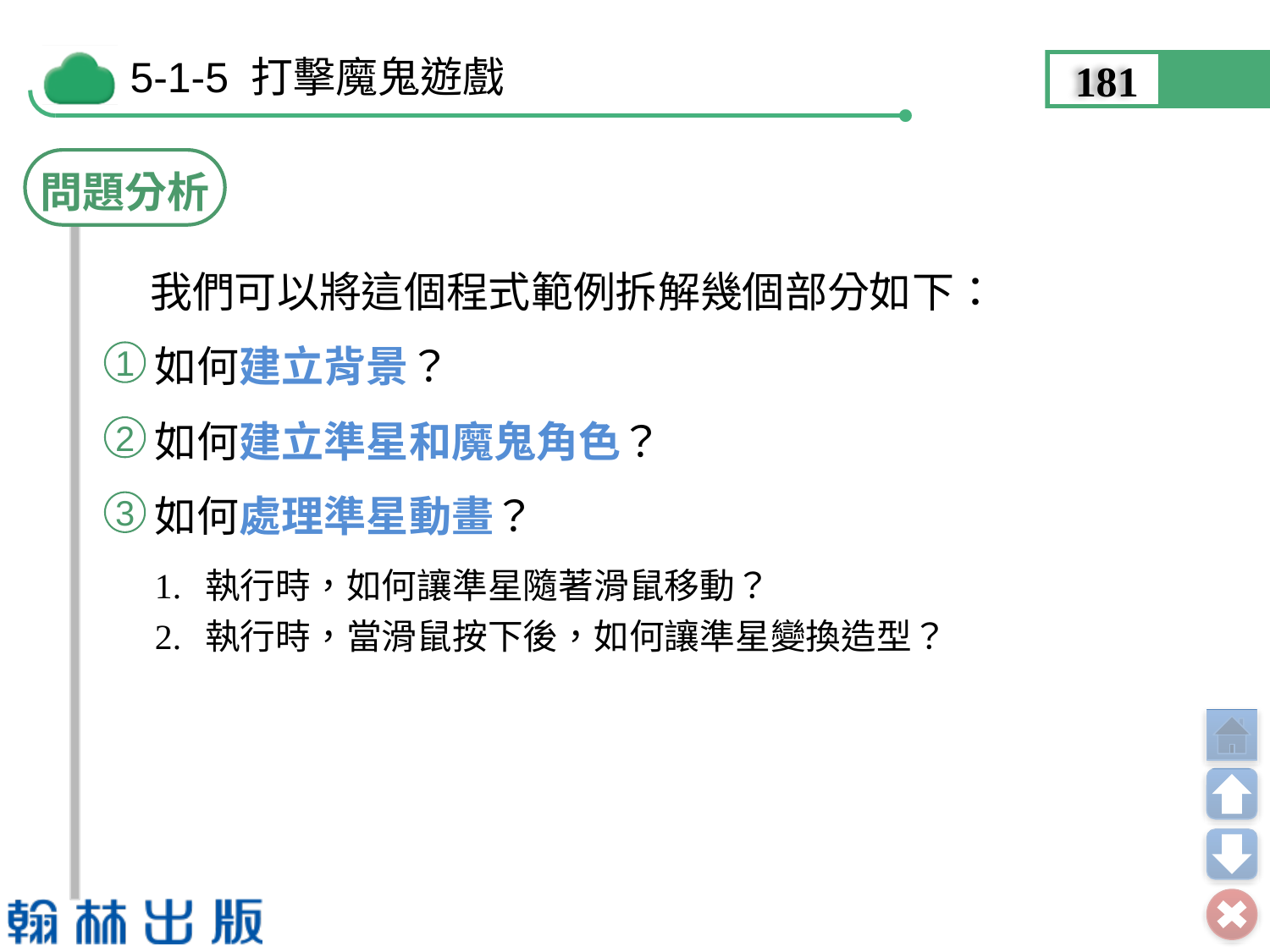

181
問題分析

我們可以將這個程式範例拆解幾個部分如下：
如何建立背景？
1
如何建立準星和魔鬼角色？
2
如何處理準星動畫？
3
1.	執行時，如何讓準星隨著滑鼠移動？
2.	執行時，當滑鼠按下後，如何讓準星變換造型？